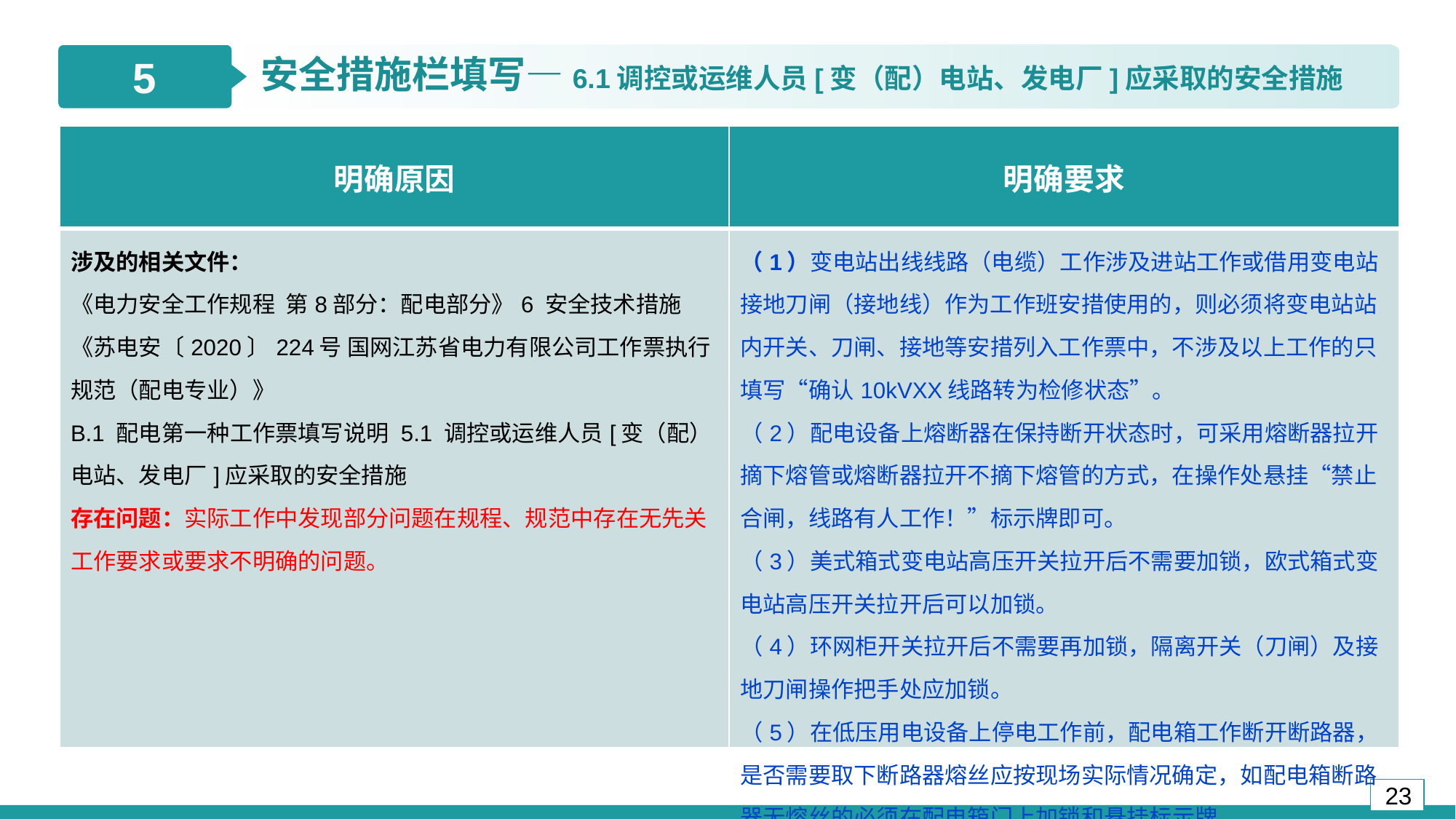

5
安全措施栏填写—6.1调控或运维人员[变（配）电站、发电厂]应采取的安全措施

| 明确原因 | 明确要求 |
| --- | --- |
| 涉及的相关文件： 《电力安全工作规程 第8部分：配电部分》6 安全技术措施 《苏电安〔2020〕224号 国网江苏省电力有限公司工作票执行规范（配电专业）》 B.1 配电第一种工作票填写说明 5.1 调控或运维人员[变（配）电站、发电厂]应采取的安全措施 存在问题：实际工作中发现部分问题在规程、规范中存在无先关工作要求或要求不明确的问题。 | （1）变电站出线线路（电缆）工作涉及进站工作或借用变电站接地刀闸（接地线）作为工作班安措使用的，则必须将变电站站内开关、刀闸、接地等安措列入工作票中，不涉及以上工作的只填写“确认10kVXX线路转为检修状态”。 （2）配电设备上熔断器在保持断开状态时，可采用熔断器拉开摘下熔管或熔断器拉开不摘下熔管的方式，在操作处悬挂“禁止合闸，线路有人工作！”标示牌即可。 （3）美式箱式变电站高压开关拉开后不需要加锁，欧式箱式变电站高压开关拉开后可以加锁。 （4）环网柜开关拉开后不需要再加锁，隔离开关（刀闸）及接地刀闸操作把手处应加锁。 （5）在低压用电设备上停电工作前，配电箱工作断开断路器，是否需要取下断路器熔丝应按现场实际情况确定，如配电箱断路器无熔丝的必须在配电箱门上加锁和悬挂标示牌。 |
3
2

10